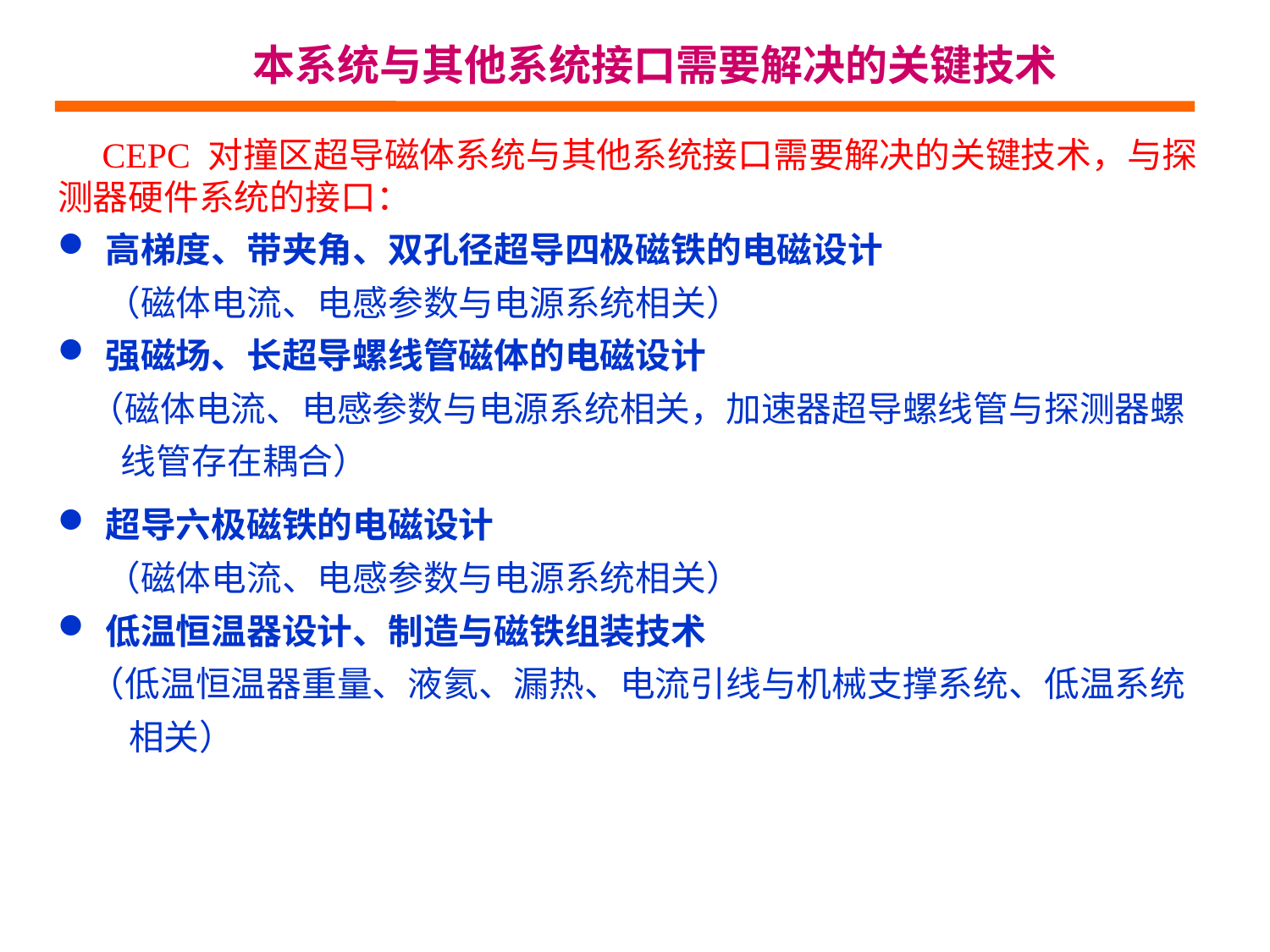

本系统与其他系统接口需要解决的关键技术

     CEPC 对撞区超导磁体系统与其他系统接口需要解决的关键技术，与探测器硬件系统的接口：
高梯度、带夹角、双孔径超导四极磁铁的电磁设计
     （磁体电流、电感参数与电源系统相关）
强磁场、长超导螺线管磁体的电磁设计
   （磁体电流、电感参数与电源系统相关，加速器超导螺线管与探测器螺
       线管存在耦合）
超导六极磁铁的电磁设计
     （磁体电流、电感参数与电源系统相关）
低温恒温器设计、制造与磁铁组装技术
   （低温恒温器重量、液氦、漏热、电流引线与机械支撑系统、低温系统
        相关）